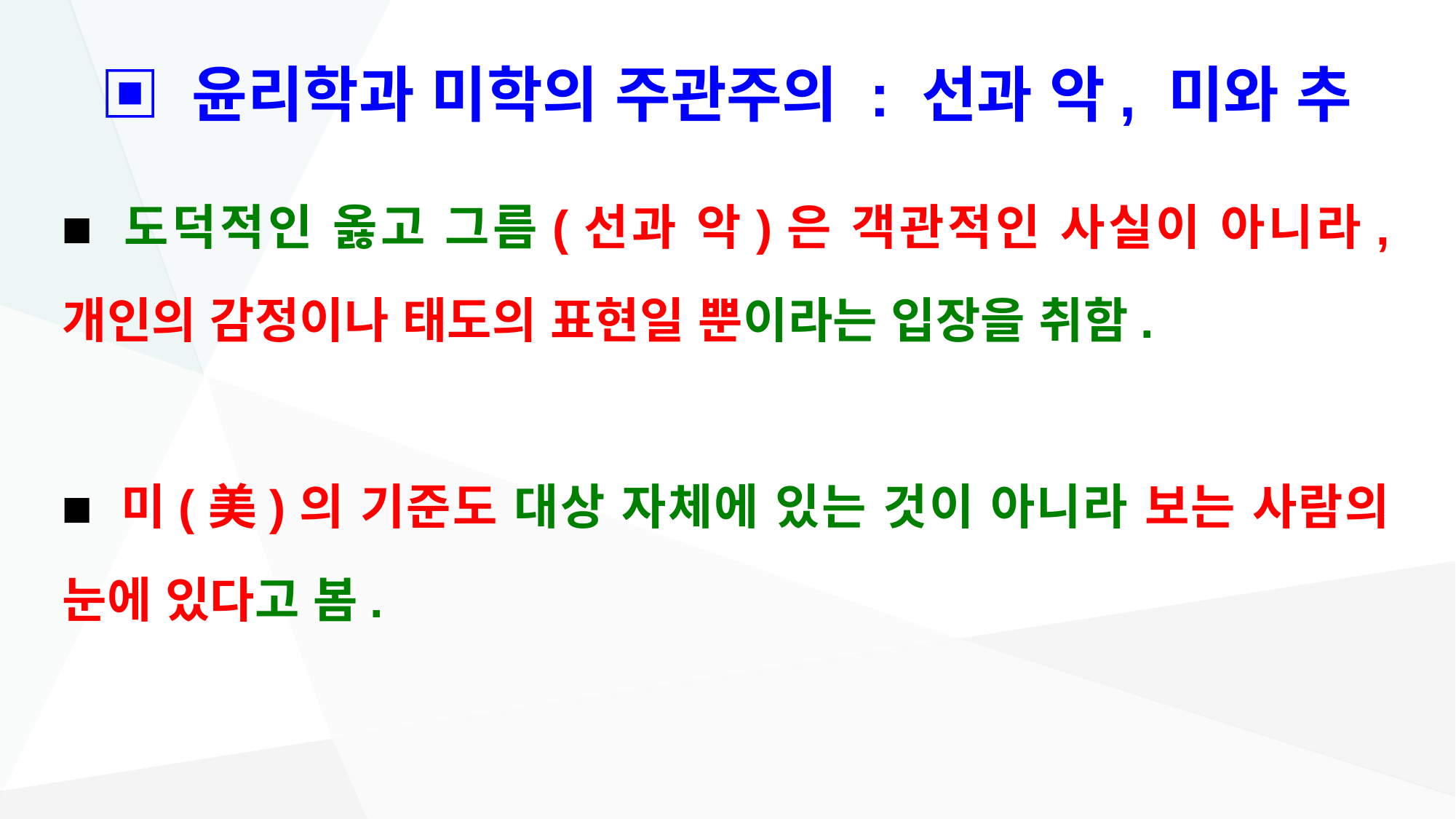

# ▣ 윤리학과 미학의 주관주의 : 선과 악, 미와 추
◼ 도덕적인 옳고 그름(선과 악)은 객관적인 사실이 아니라, 개인의 감정이나 태도의 표현일 뿐이라는 입장을 취함.

◼ 미(美)의 기준도 대상 자체에 있는 것이 아니라 보는 사람의 눈에 있다고 봄.